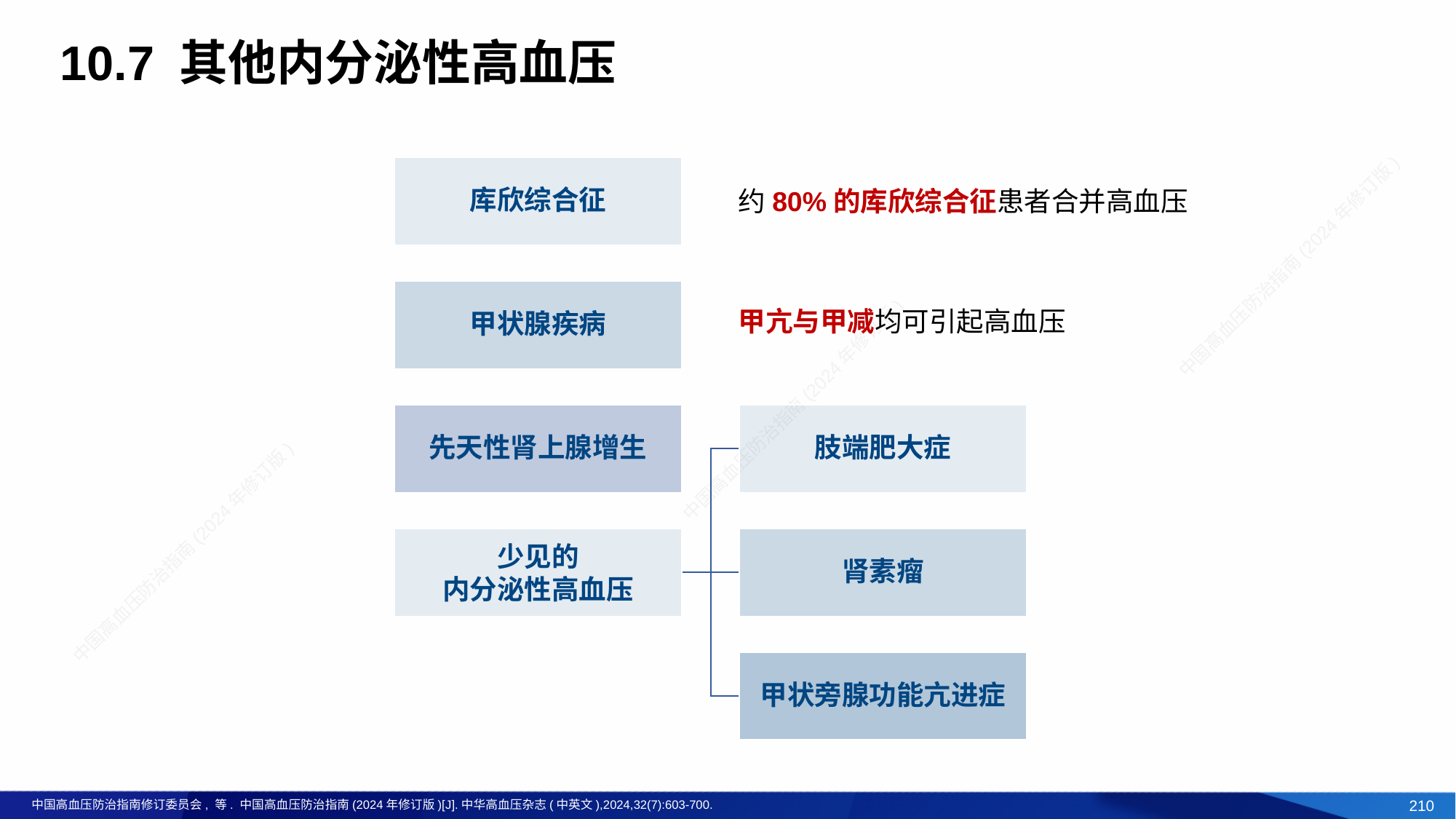

10.7 其他内分泌性高血压
库欣综合征
甲状腺疾病
先天性肾上腺增生
少见的
内分泌性高血压
肢端肥大症
肾素瘤
甲状旁腺功能亢进症
约80%的库欣综合征患者合并高血压
甲亢与甲减均可引起高血压